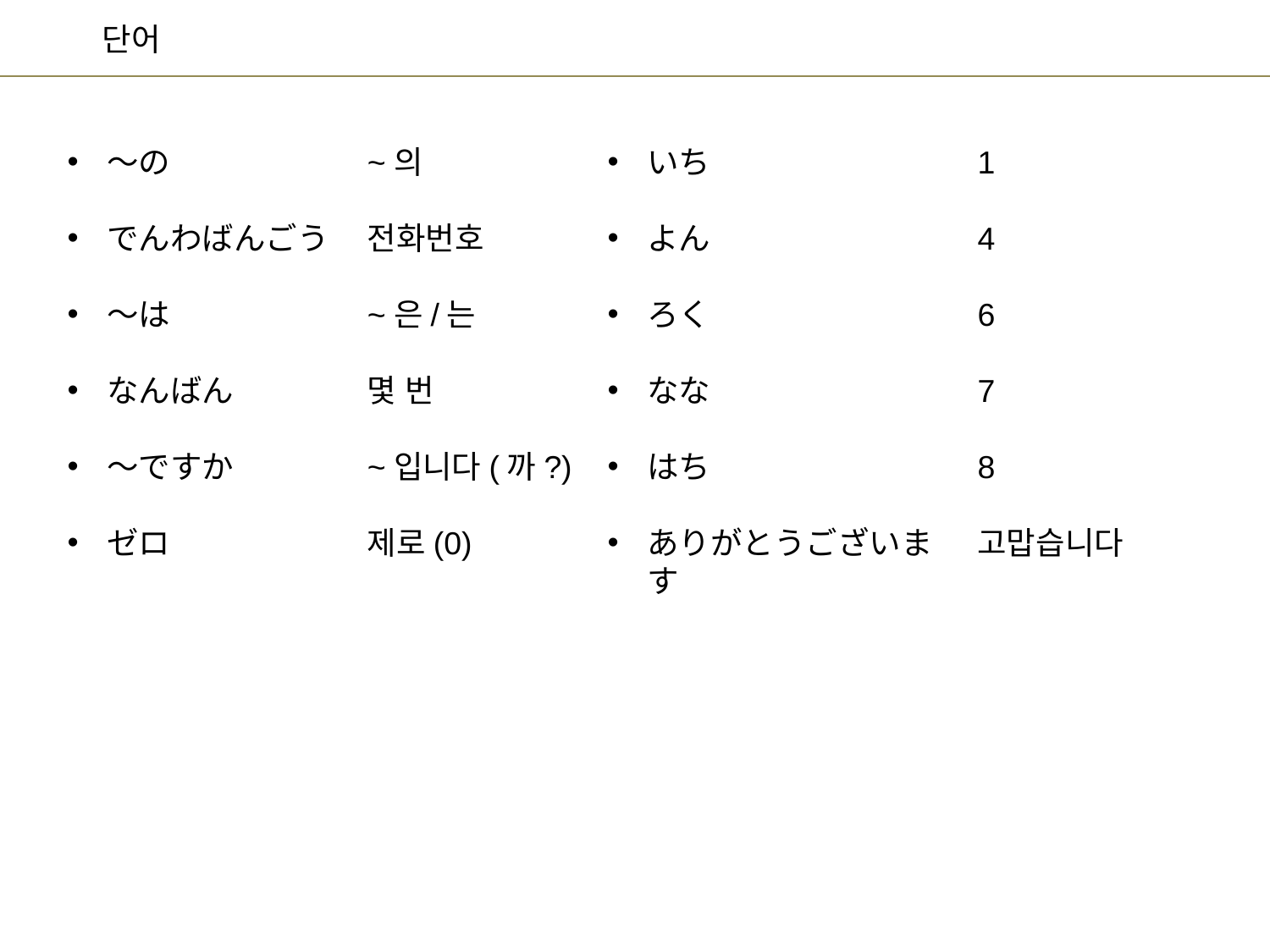

1

4

6

7

8

고맙습니다
いち

よん

ろく

なな

はち

ありがとうございます
~의

전화번호

~은/는

몇 번

~입니다(까?)

제로(0)
～の

でんわばんごう

～は

なんばん

～ですか

ゼロ